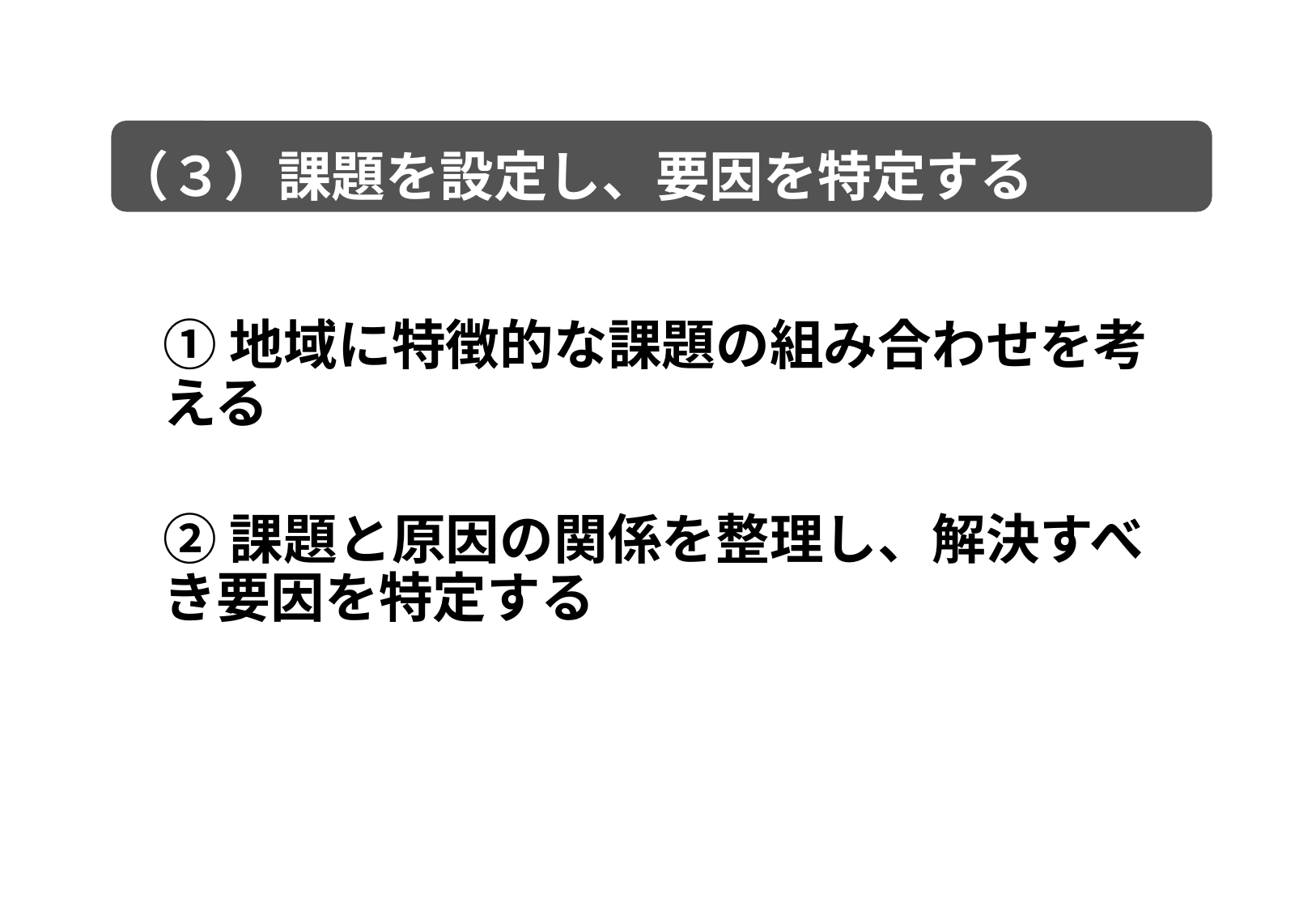

（３）課題を設定し、要因を特定する
①地域に特徴的な課題の組み合わせを考える

②課題と原因の関係を整理し、解決すべき要因を特定する